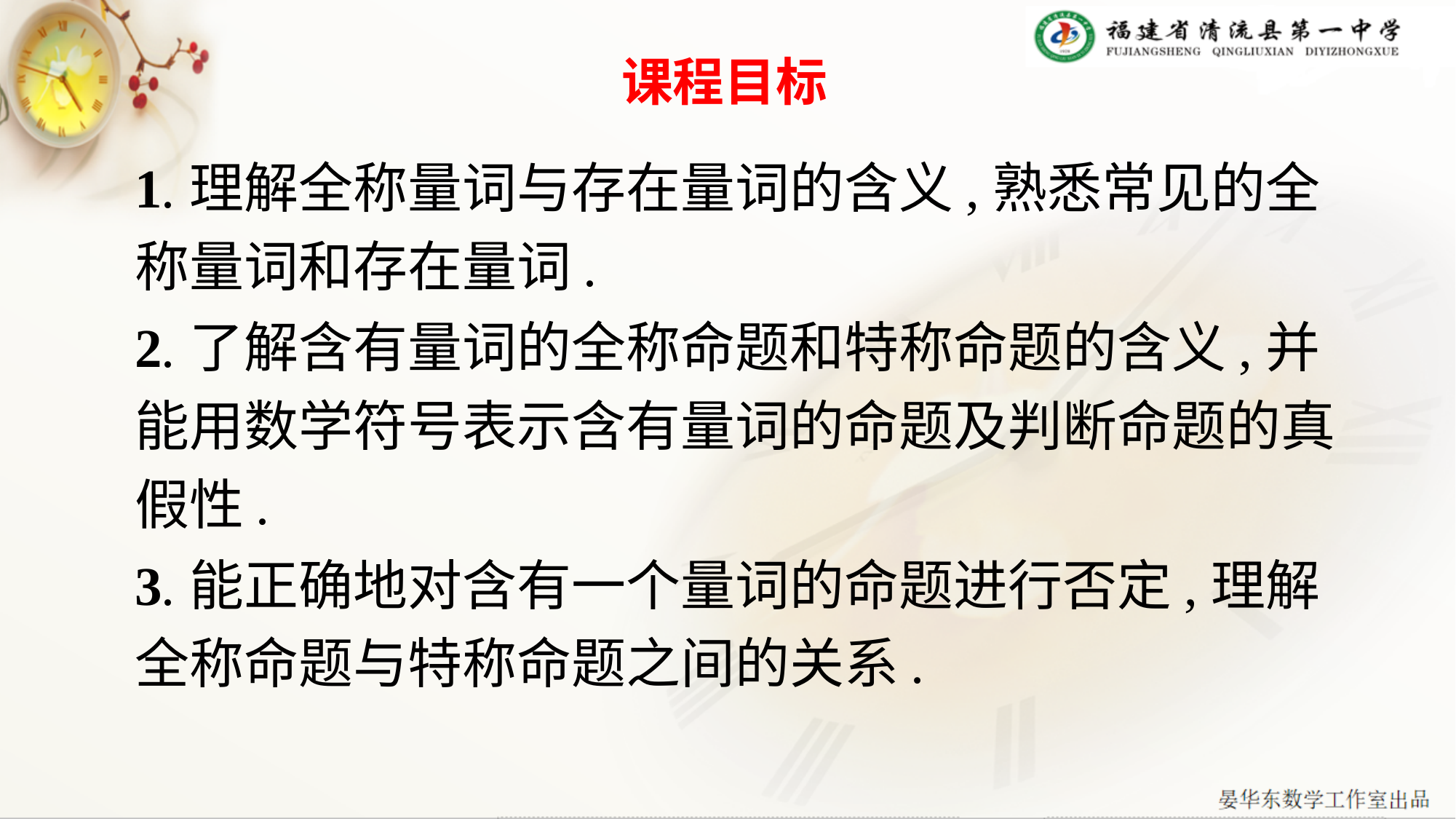

# 课程目标
1.理解全称量词与存在量词的含义,熟悉常见的全称量词和存在量词.
2.了解含有量词的全称命题和特称命题的含义,并能用数学符号表示含有量词的命题及判断命题的真假性.
3.能正确地对含有一个量词的命题进行否定,理解全称命题与特称命题之间的关系.